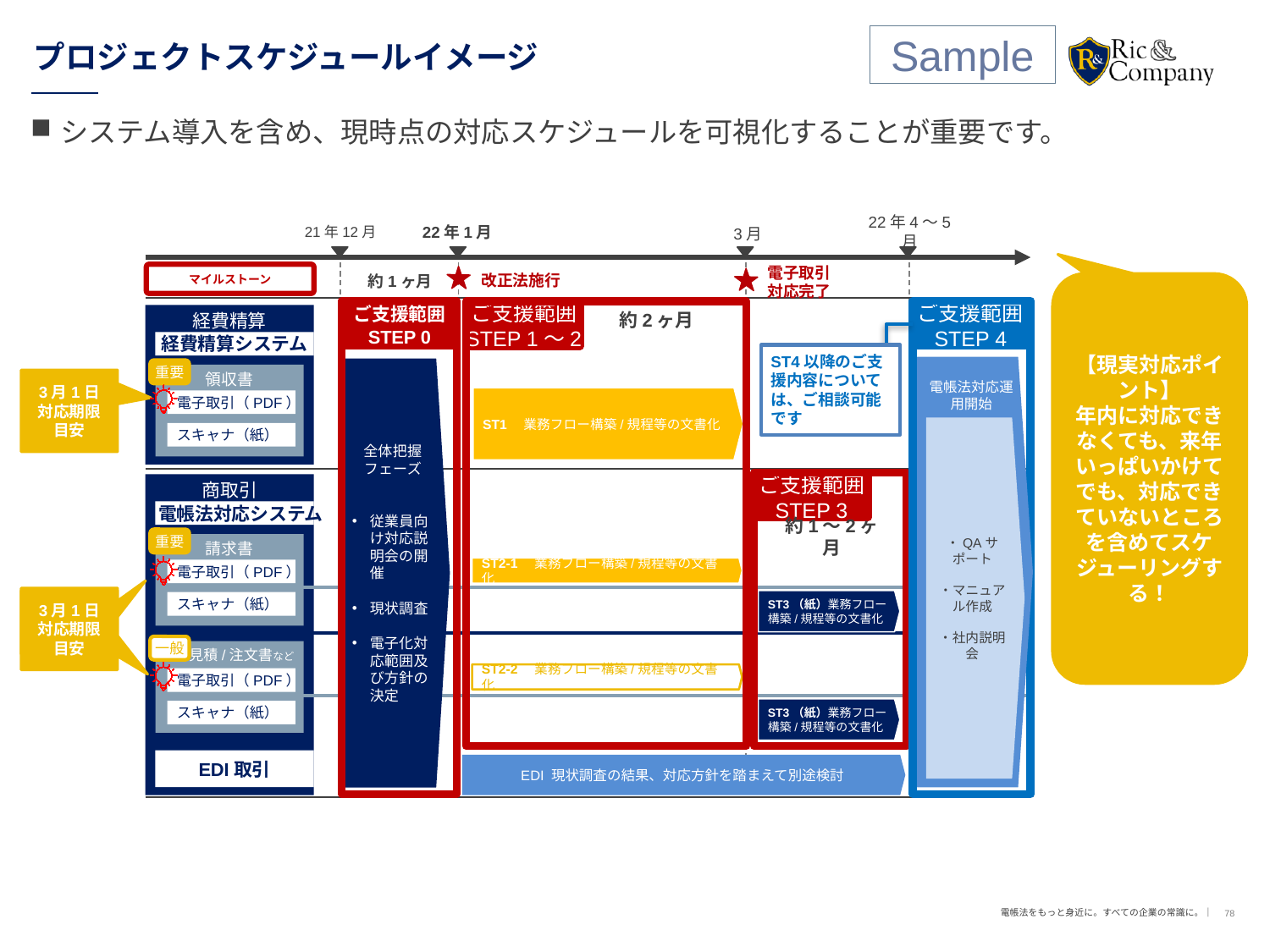

Sample
# プロジェクトスケジュールイメージ
システム導入を含め、現時点の対応スケジュールを可視化することが重要です。
22年4〜5月
21年12月
22年1月
3月

改正法施行
電子取引
対応完了
約1ヶ月
マイルストーン

【現実対応ポイント】
年内に対応できなくても、来年いっぱいかけてでも、対応できていないところを含めてスケジューリングする！

ご支援範囲
STEP 0
ご支援範囲
STEP 4
経費精算
ご支援範囲
STEP 1〜2
約2ヶ月
経費精算システム
ST4以降のご支援内容については、ご相談可能です

電帳法対応運用開始
全体把握
フェーズ

従業員向け対応説明会の開催

現状調査

電子化対応範囲及び方針の決定
重要
領収書
3月1日
対応期限
目安

ST1　業務フロー構築/規程等の文書化
電子取引（PDF）
・QAサポート

・マニュアル作成

・社内説明会
スキャナ（紙）

商取引
ご支援範囲
STEP 3
  電帳法対応システム
約1〜2ヶ月
重要
請求書

ST2-1　業務フロー構築/規程等の文書化
電子取引（PDF）
3月1日
対応期限
目安
3月1日
対応期限
目安
ST3（紙）業務フロー構築/規程等の文書化
スキャナ（紙）
一般
見積/注文書など

ST2-2　業務フロー構築/規程等の文書化
電子取引（PDF）
ST3（紙）業務フロー構築/規程等の文書化
スキャナ（紙）
EDI取引
EDI 現状調査の結果、対応方針を踏まえて別途検討